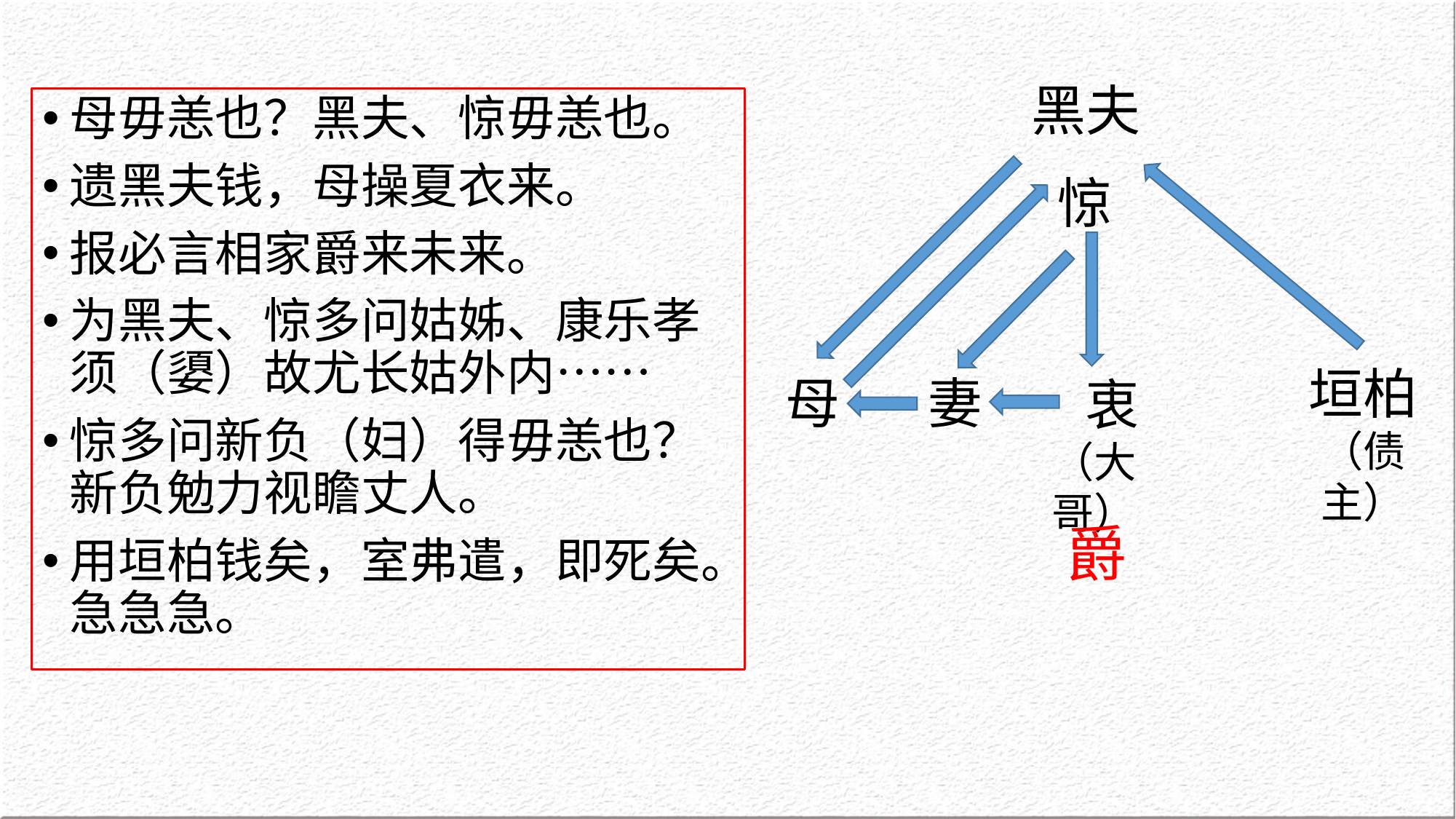

黑夫
惊

垣柏（债主）
妻
母
  衷（大哥）

爵
母毋恙也？黑夫、惊毋恙也。
遗黑夫钱，母操夏衣来。
报必言相家爵来未来。
为黑夫、惊多问姑姊、康乐孝须（嬃）故尤长姑外内……
惊多问新负（妇）得毋恙也？新负勉力视瞻丈人。
用垣柏钱矣，室弗遣，即死矣。急急急。